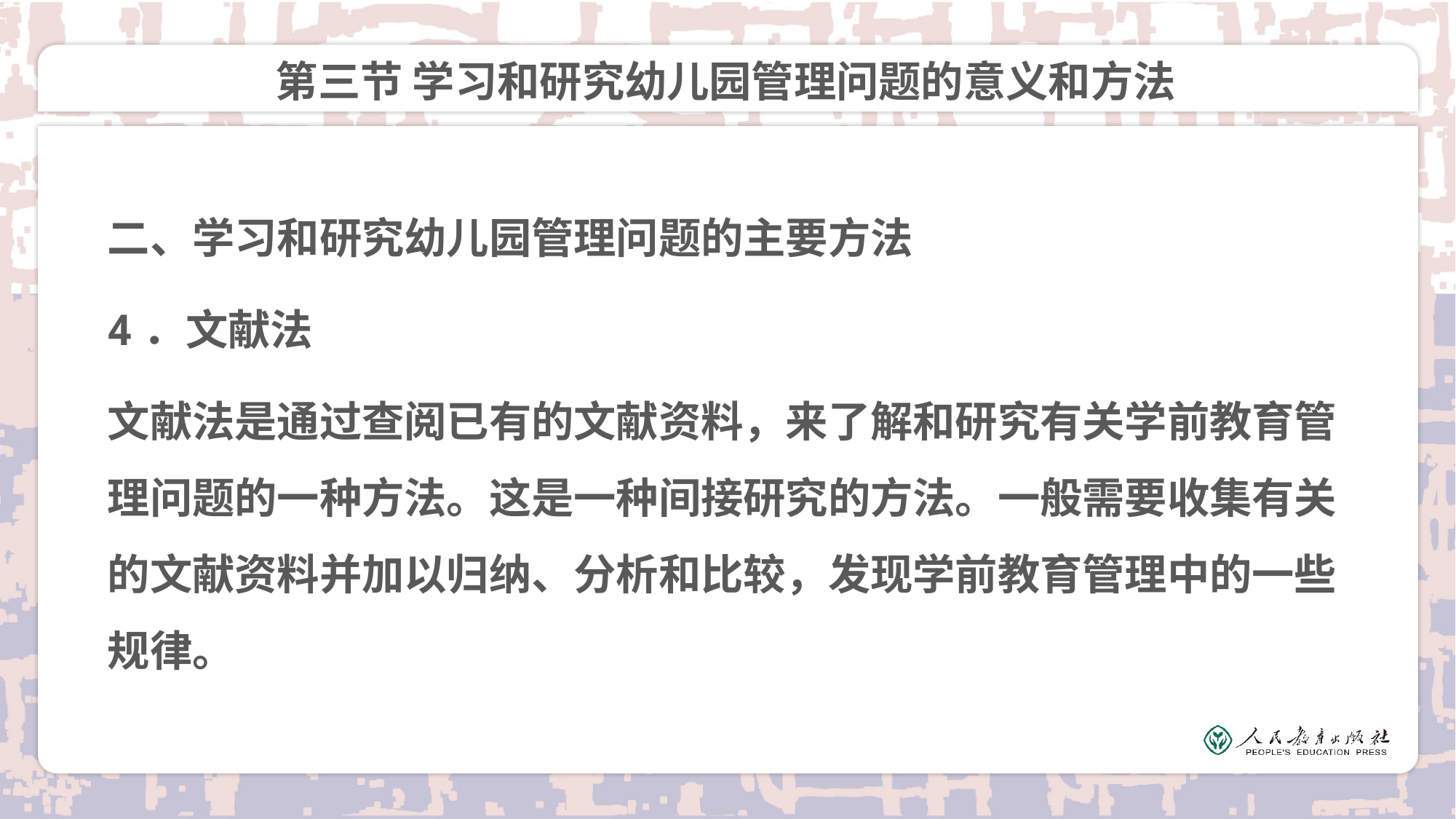

# 第三节 学习和研究幼儿园管理问题的意义和方法
二、学习和研究幼儿园管理问题的主要方法
4．文献法
文献法是通过查阅已有的文献资料，来了解和研究有关学前教育管理问题的一种方法。这是一种间接研究的方法。一般需要收集有关的文献资料并加以归纳、分析和比较，发现学前教育管理中的一些规律。